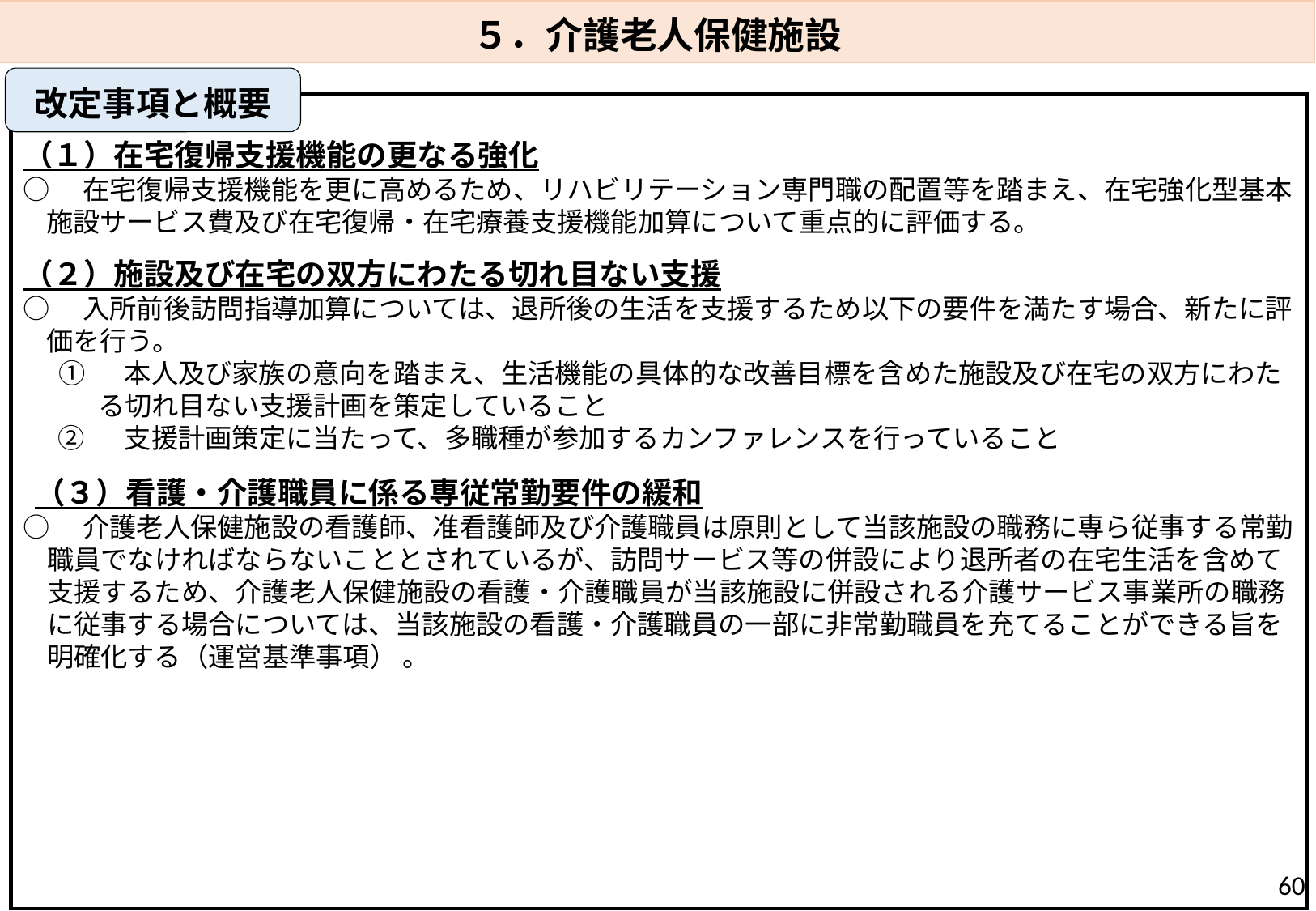

５．介護老人保健施設
改定事項と概要

（１）在宅復帰支援機能の更なる強化
○　在宅復帰支援機能を更に高めるため、リハビリテーション専門職の配置等を踏まえ、在宅強化型基本施設サービス費及び在宅復帰・在宅療養支援機能加算について重点的に評価する。

（２）施設及び在宅の双方にわたる切れ目ない支援
○　入所前後訪問指導加算については、退所後の生活を支援するため以下の要件を満たす場合、新たに評価を行う。
① 　本人及び家族の意向を踏まえ、生活機能の具体的な改善目標を含めた施設及び在宅の双方にわたる切れ目ない支援計画を策定していること
②　 支援計画策定に当たって、多職種が参加するカンファレンスを行っていること

（３）看護・介護職員に係る専従常勤要件の緩和
○　介護老人保健施設の看護師、准看護師及び介護職員は原則として当該施設の職務に専ら従事する常勤職員でなければならないこととされているが、訪問サービス等の併設により退所者の在宅生活を含めて支援するため、介護老人保健施設の看護・介護職員が当該施設に併設される介護サービス事業所の職務に従事する場合については、当該施設の看護・介護職員の一部に非常勤職員を充てることができる旨を明確化する（運営基準事項） 。

60